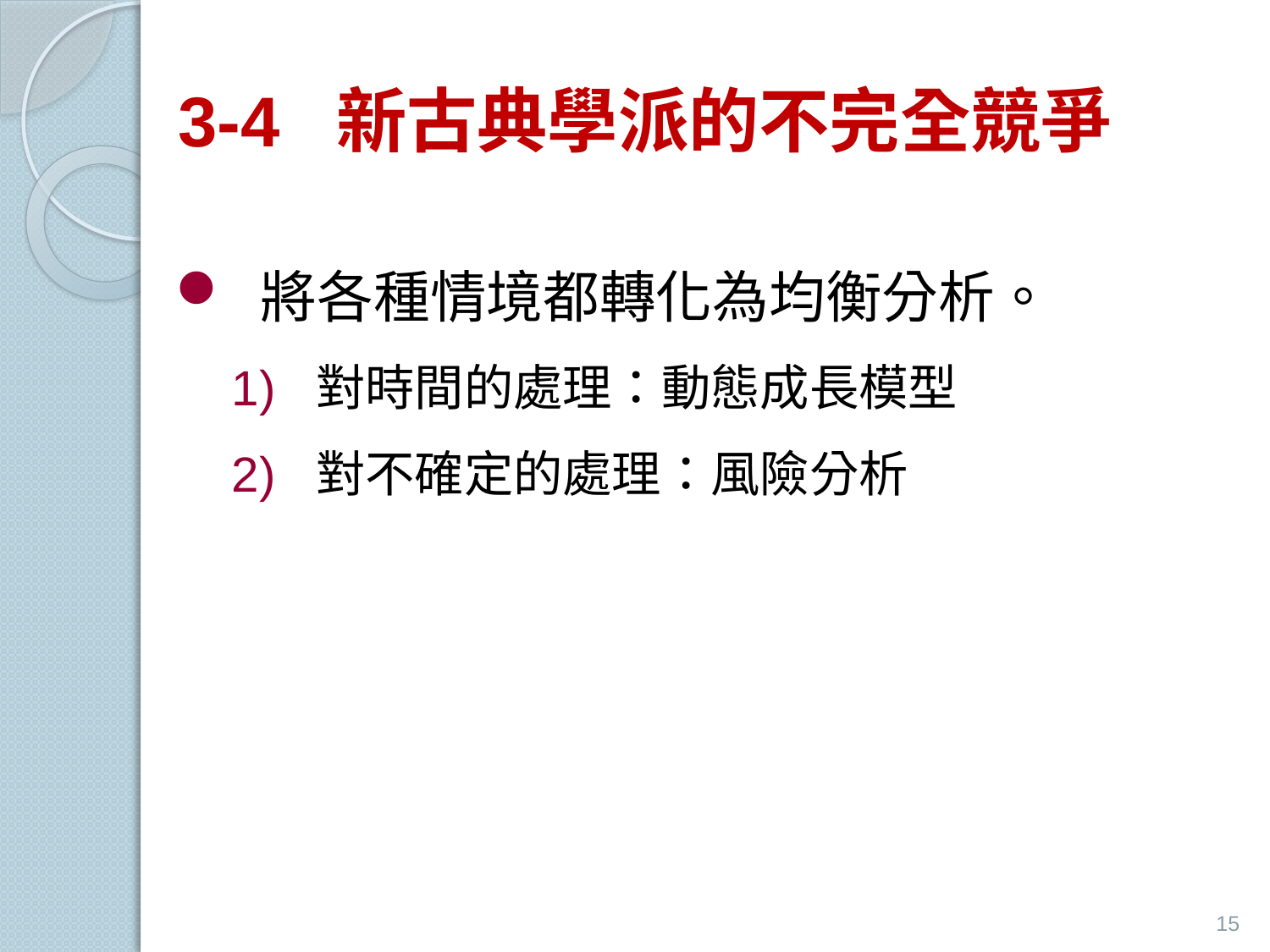

# 3-4  新古典學派的不完全競爭
將各種情境都轉化為均衡分析。
對時間的處理：動態成長模型
對不確定的處理：風險分析
15